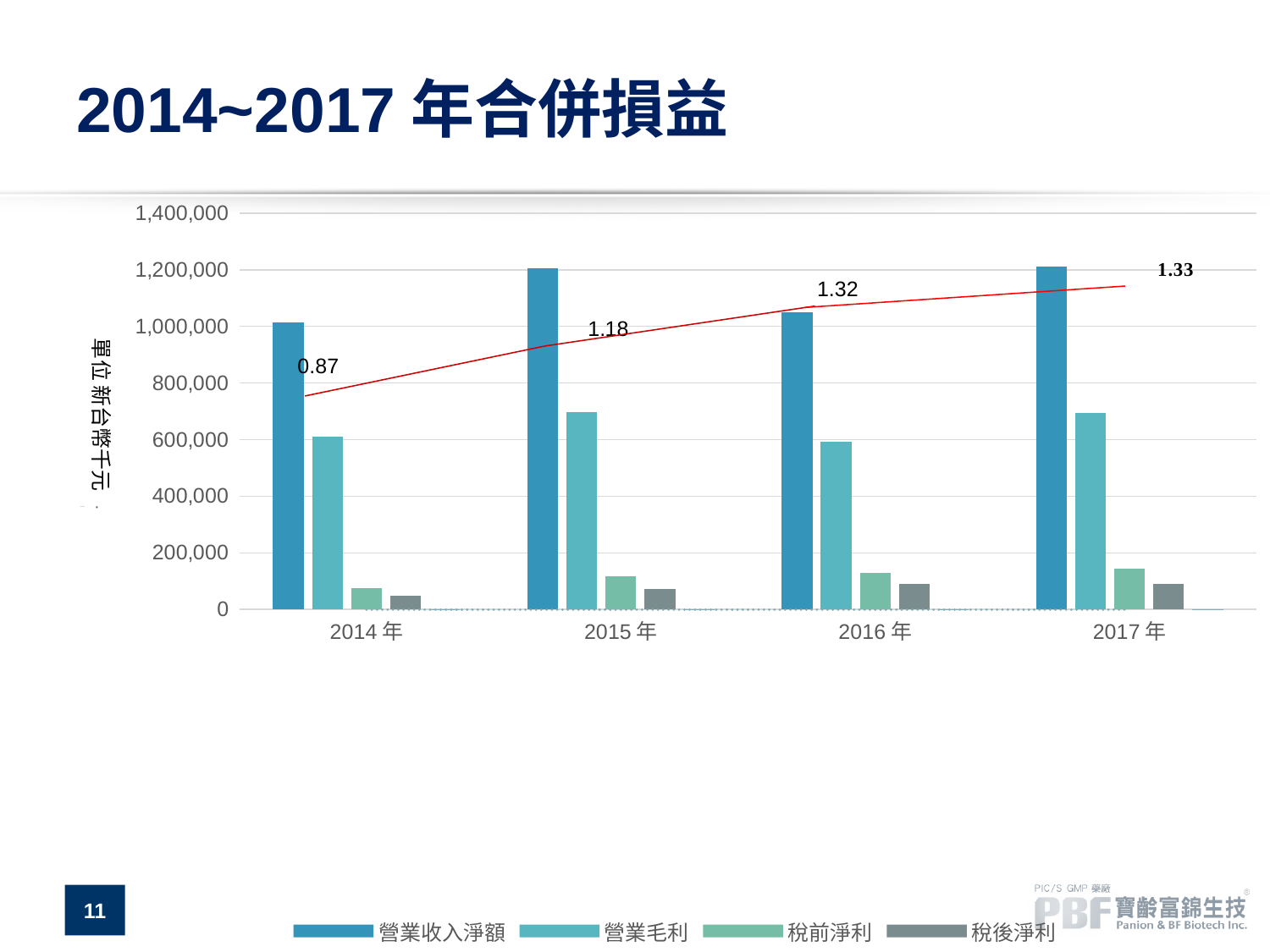

# 2014~2017年合併損益

### Chart

| Category | 營業收入淨額 | 營業毛利 | 稅前淨利 | 稅後淨利 | 每股盈餘(元) |
|---|---|---|---|---|---|
| 2014年 | 1014406.0 | 609072.0 | 74568.0 | 47479.0 | 0.87 |
| 2015年 | 1205065.0 | 696769.0 | 116188.0 | 72996.0 | 1.18 |
| 2016年 | 1049246.0 | 591656.0 | 129424.0 | 89720.0 | 1.32 |
| 2017年 | 1212478.0 | 694379.0 | 143139.0 | 90539.0 | 1.33 |
1.32
單位 新台幣千元
0.87
11